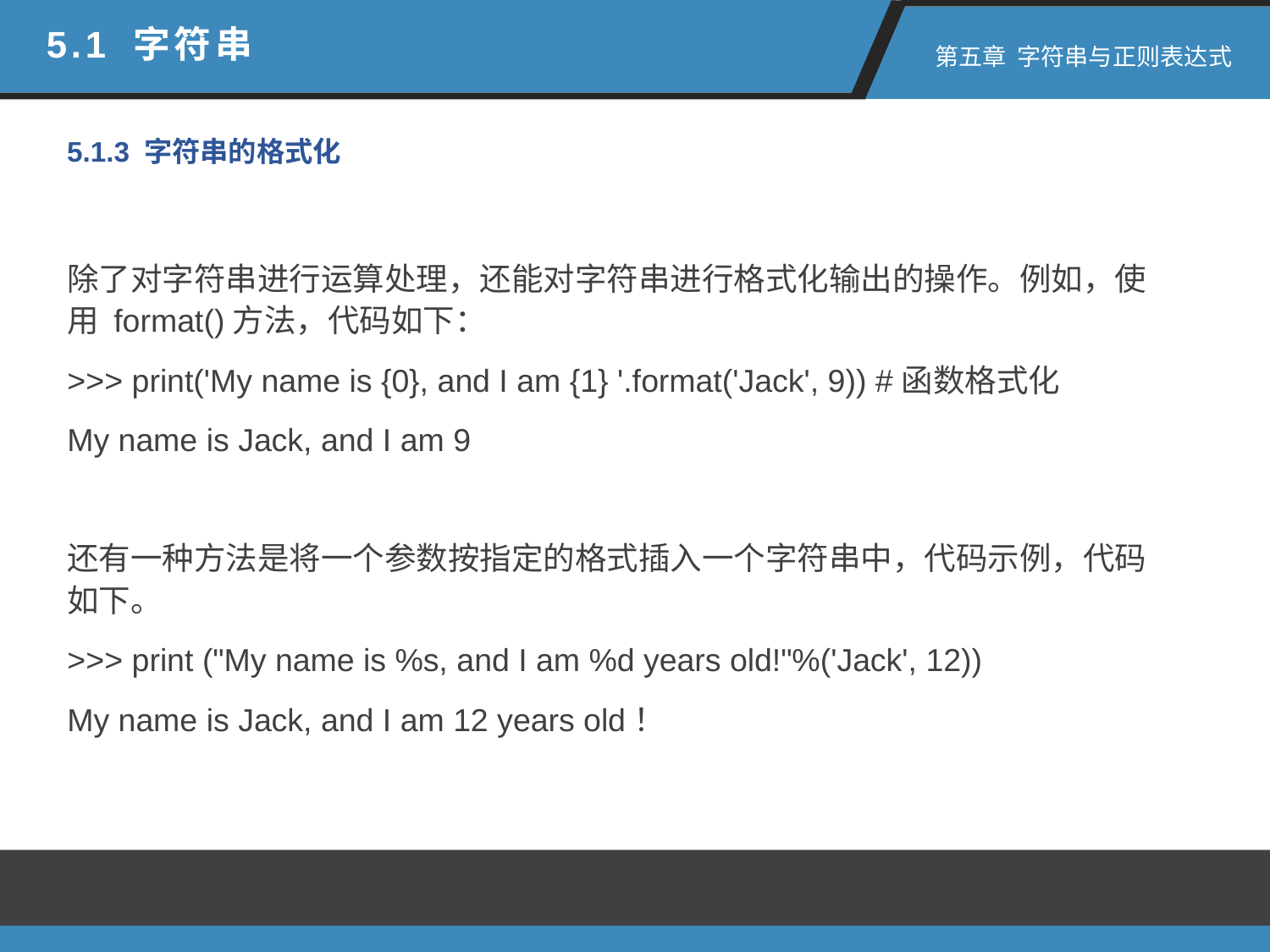

5.1 字符串
  第五章  字符串与正则表达式
5.1.3 字符串的格式化

除了对字符串进行运算处理，还能对字符串进行格式化输出的操作。例如，使用 format()方法，代码如下：
>>> print('My name is {0}, and I am {1} '.format('Jack', 9)) #函数格式化
My name is Jack, and I am 9

还有一种方法是将一个参数按指定的格式插入一个字符串中，代码示例，代码如下。
>>> print ("My name is %s, and I am %d years old!"%('Jack', 12))
My name is Jack, and I am 12 years old！